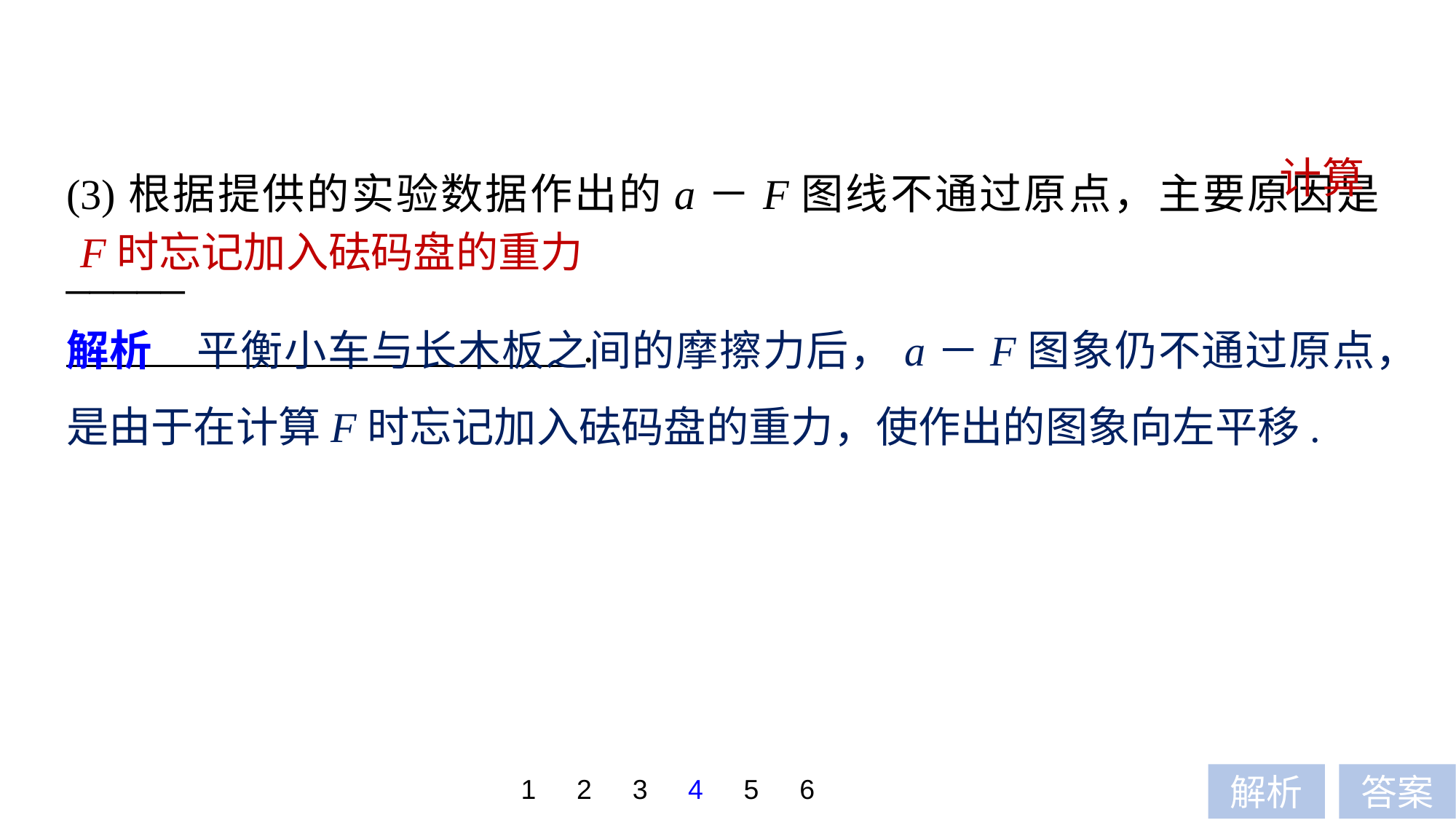

(3)根据提供的实验数据作出的a－F图线不通过原点，主要原因是_____
                                                 .
计算
F时忘记加入砝码盘的重力
解析　平衡小车与长木板之间的摩擦力后，a－F图象仍不通过原点，是由于在计算F时忘记加入砝码盘的重力，使作出的图象向左平移.
1
2
3
4
5
6
解析
答案